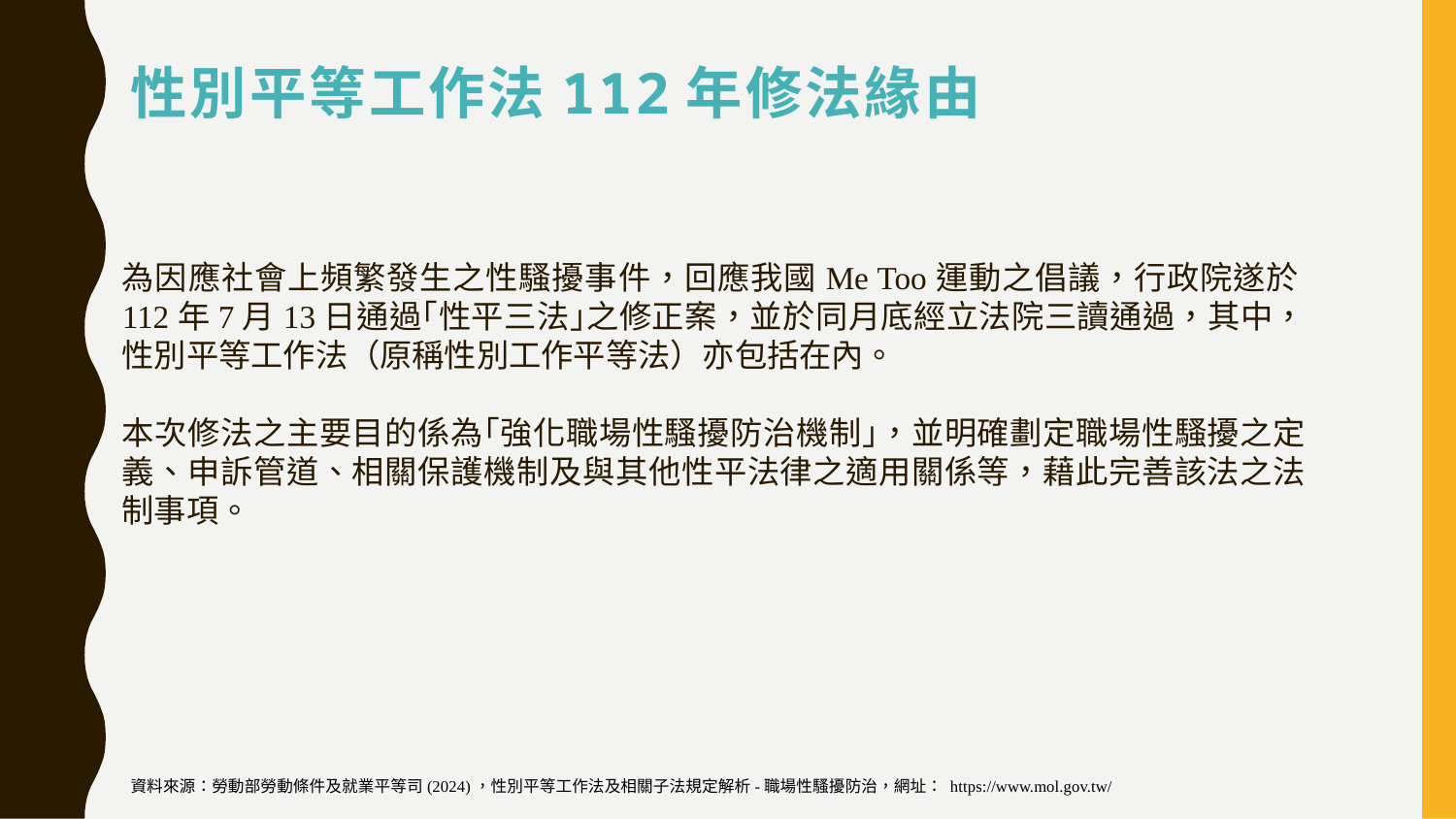

# 性別平等工作法112年修法緣由
為因應社會上頻繁發生之性騷擾事件，回應我國Me Too運動之倡議，行政院遂於112年7月13日通過｢性平三法｣之修正案，並於同月底經立法院三讀通過，其中，性別平等工作法（原稱性別工作平等法）亦包括在內。

本次修法之主要目的係為｢強化職場性騷擾防治機制｣，並明確劃定職場性騷擾之定義、申訴管道、相關保護機制及與其他性平法律之適用關係等，藉此完善該法之法制事項。
資料來源：勞動部勞動條件及就業平等司(2024)，性別平等工作法及相關子法規定解析-職場性騷擾防治，網址： https://www.mol.gov.tw/